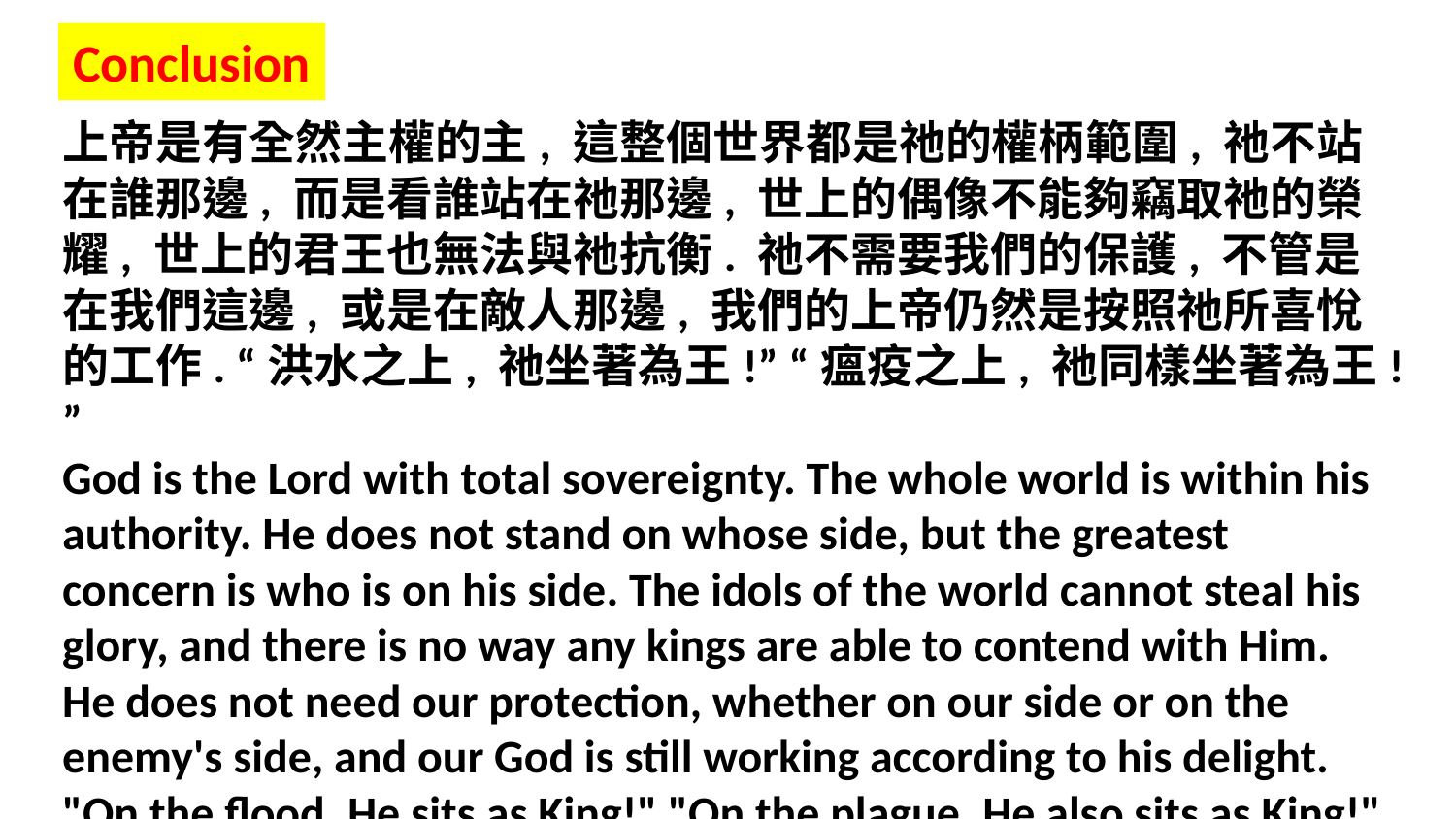

Conclusion
上帝是有全然主權的主, 這整個世界都是祂的權柄範圍, 祂不站在誰那邊, 而是看誰站在祂那邊, 世上的偶像不能夠竊取祂的榮耀, 世上的君王也無法與祂抗衡. 祂不需要我們的保護, 不管是在我們這邊, 或是在敵人那邊, 我們的上帝仍然是按照祂所喜悅的工作. “洪水之上, 祂坐著為王!” “瘟疫之上, 祂同樣坐著為王!”
God is the Lord with total sovereignty. The whole world is within his authority. He does not stand on whose side, but the greatest concern is who is on his side. The idols of the world cannot steal his glory, and there is no way any kings are able to contend with Him. He does not need our protection, whether on our side or on the enemy's side, and our God is still working according to his delight. "On the flood, He sits as King!" "On the plague, He also sits as King!"